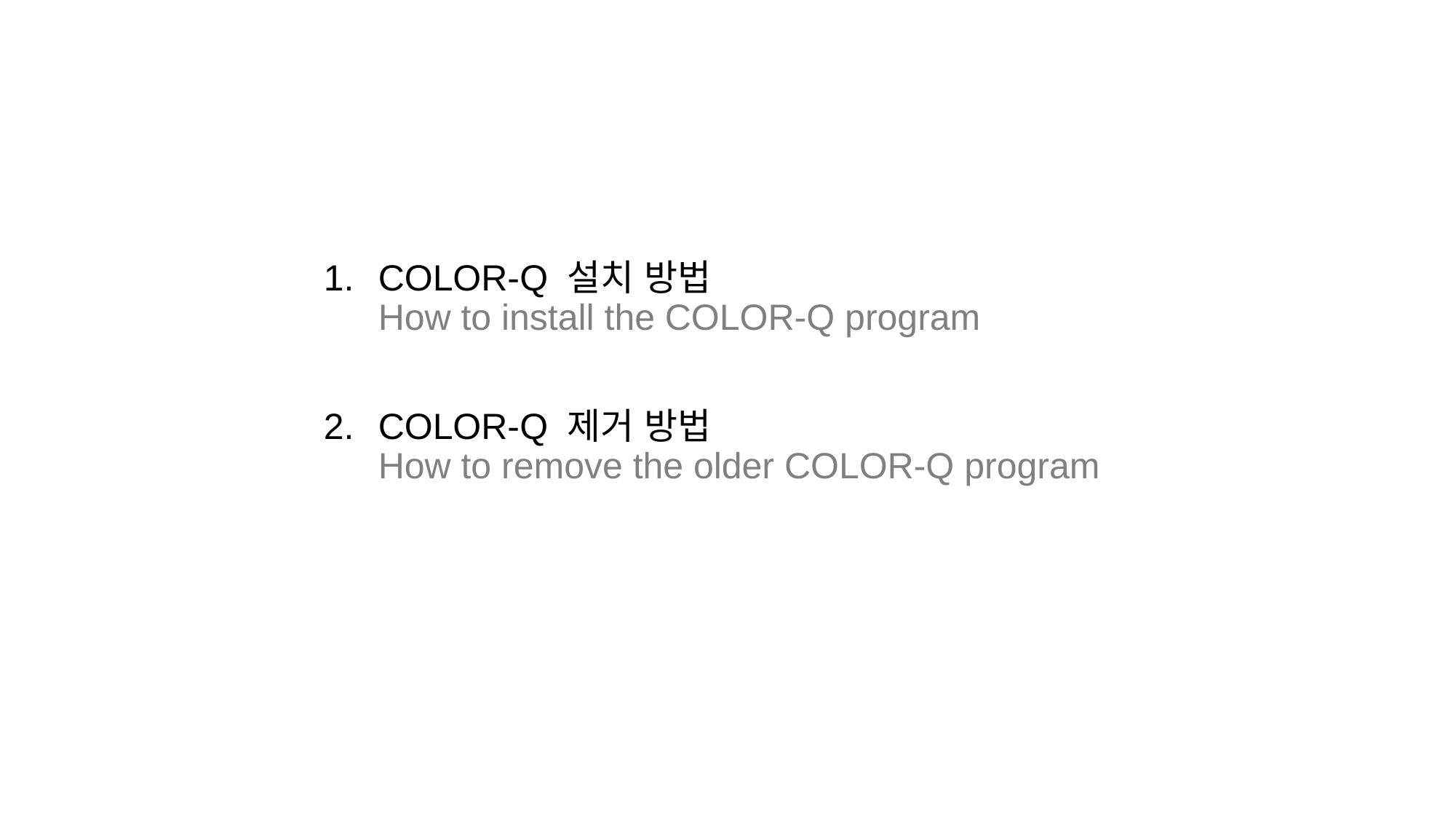

COLOR-Q 설치 방법
How to install the COLOR-Q program

COLOR-Q 제거 방법
How to remove the older COLOR-Q program